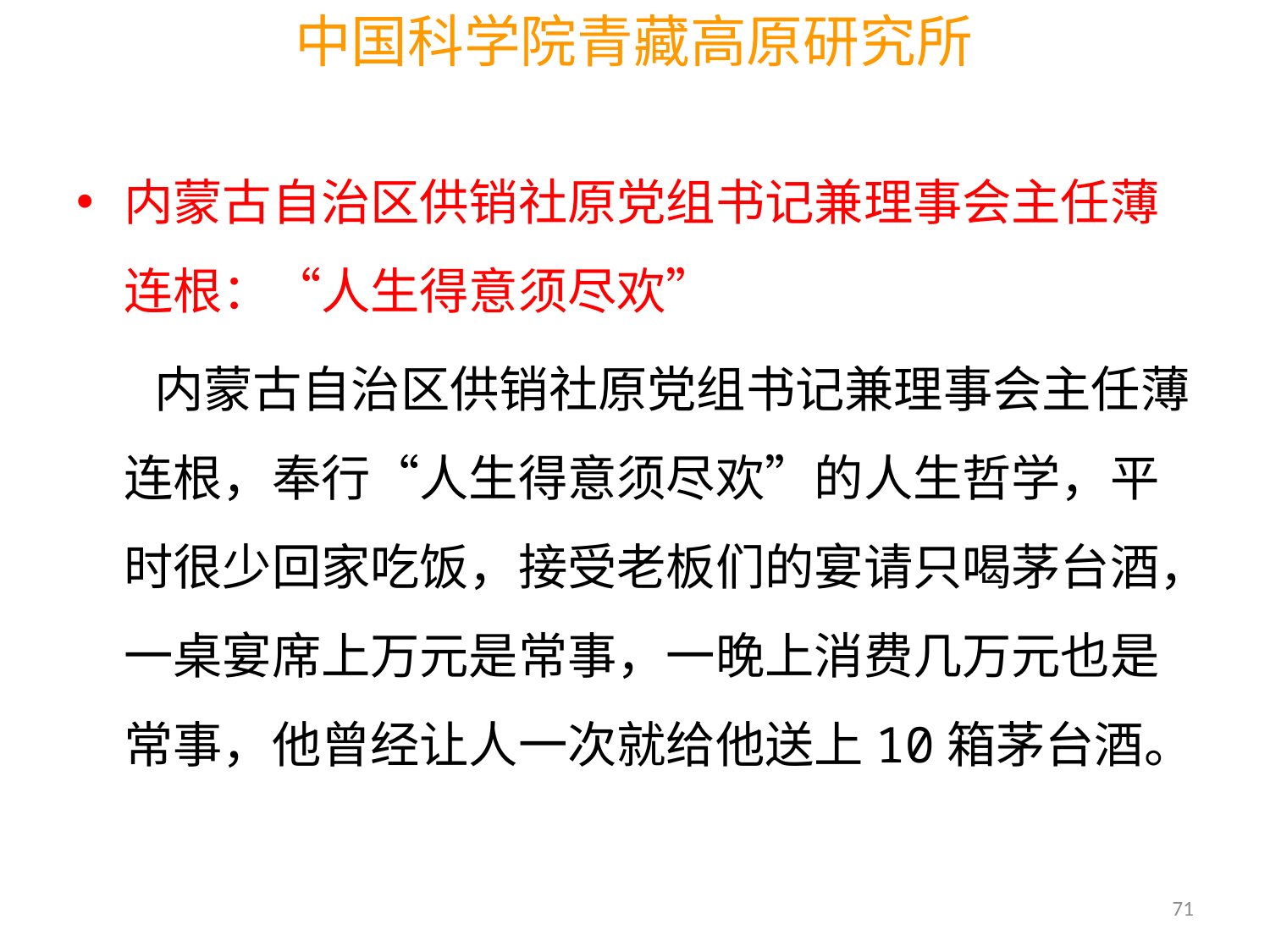

内蒙古自治区供销社原党组书记兼理事会主任薄连根：“人生得意须尽欢”
      内蒙古自治区供销社原党组书记兼理事会主任薄连根，奉行“人生得意须尽欢”的人生哲学，平时很少回家吃饭，接受老板们的宴请只喝茅台酒，一桌宴席上万元是常事，一晚上消费几万元也是常事，他曾经让人一次就给他送上10箱茅台酒。
71